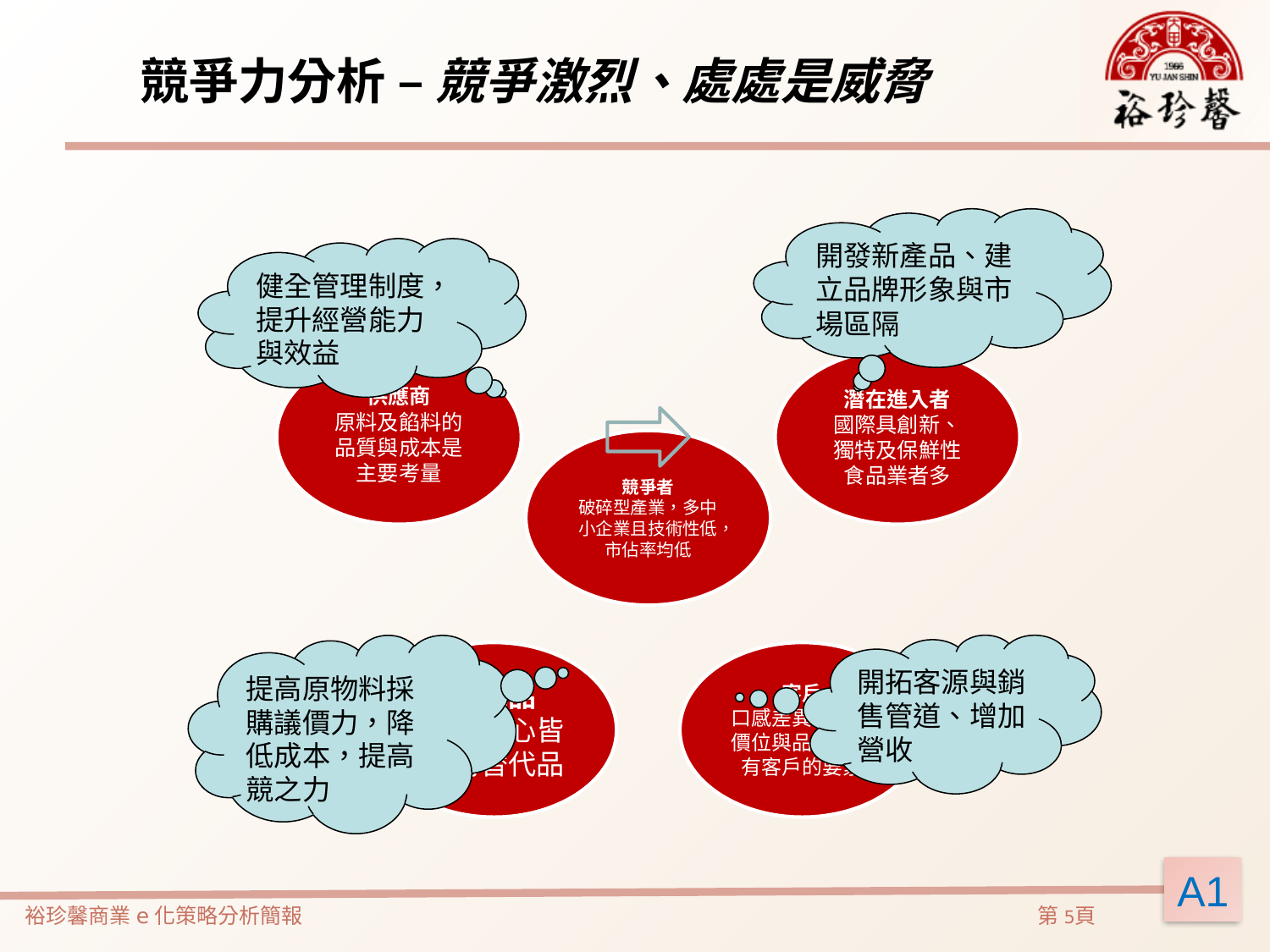

競爭力分析 – 競爭激烈、處處是威脅
競爭者
破碎型產業，多中小企業且技術性低，市佔率均低
潛在進入者
國際具創新、獨特及保鮮性食品業者多
客戶
替代品
供應商
原料及餡料的品質與成本是主要考量
開發新產品、建立品牌形象與市場區隔
健全管理制度，提升經營能力與效益
提高原物料採購議價力，降低成本，提高競之力
開拓客源與銷售管道、增加營收
A1